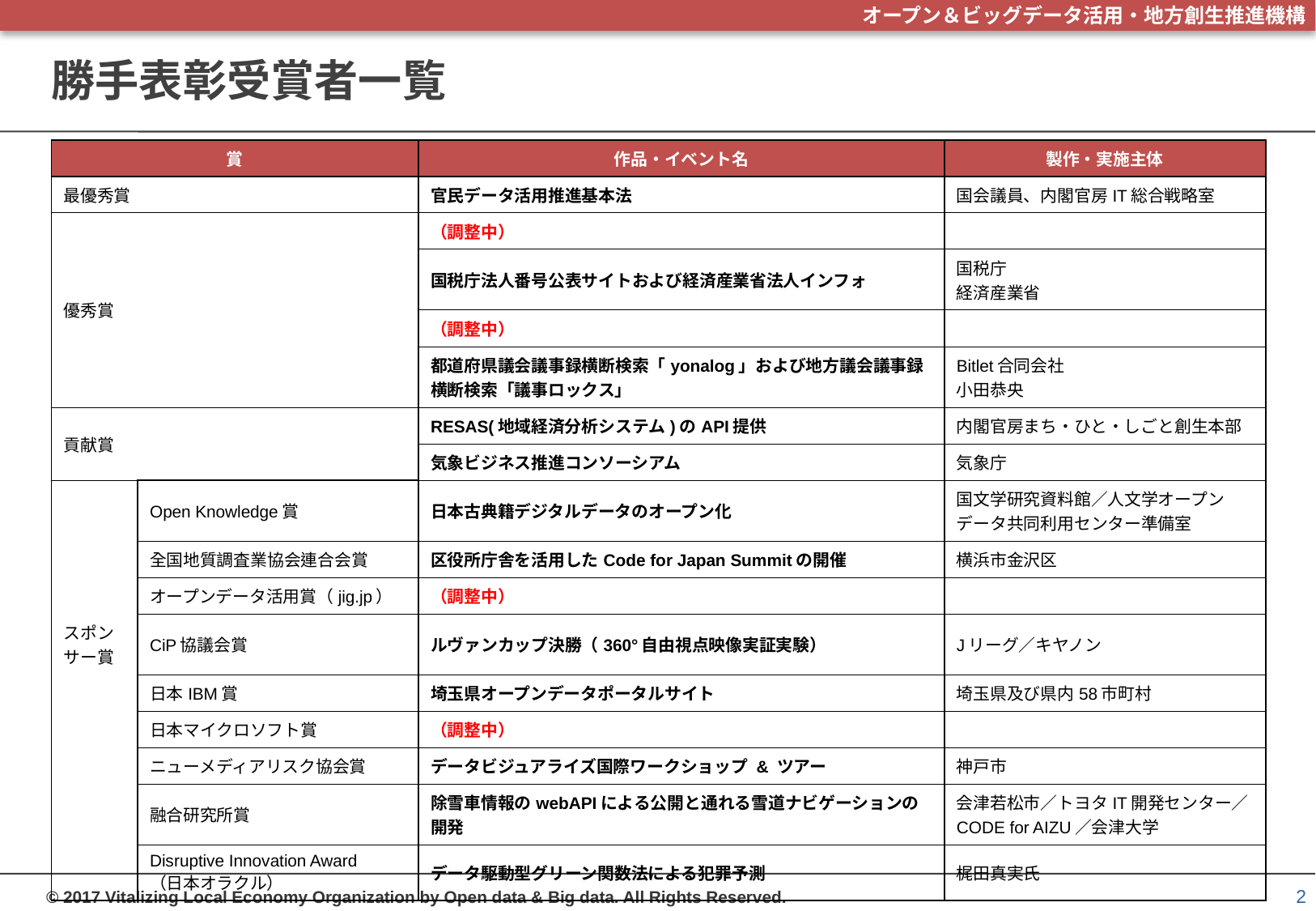

# 勝手表彰受賞者一覧
| 賞 |  | 作品・イベント名 | 製作・実施主体 |
| --- | --- | --- | --- |
| 最優秀賞 |  | 官民データ活用推進基本法 | 国会議員、内閣官房IT総合戦略室 |
| 優秀賞 |  | （調整中） |  |
|  |  | 国税庁法人番号公表サイトおよび経済産業省法人インフォ | 国税庁 経済産業省 |
|  |  | （調整中） |  |
|  |  | 都道府県議会議事録横断検索「yonalog」および地方議会議事録横断検索「議事ロックス」 | Bitlet合同会社 小田恭央 |
| 貢献賞 |  | RESAS(地域経済分析システム)のAPI提供 | 内閣官房まち・ひと・しごと創生本部 |
|  |  | 気象ビジネス推進コンソーシアム | 気象庁 |
|  | Open Knowledge賞 | 日本古典籍デジタルデータのオープン化 | 国文学研究資料館／人文学オープンデータ共同利用センター準備室 |
|  | 全国地質調査業協会連合会賞 | 区役所庁舎を活用したCode for Japan Summitの開催 | 横浜市金沢区 |
|  | オープンデータ活用賞（jig.jp） | （調整中） |  |
| スポンサー賞 | CiP協議会賞 | ルヴァンカップ決勝（360°自由視点映像実証実験） | Jリーグ／キヤノン |
|  | 日本IBM賞 | 埼玉県オープンデータポータルサイト | 埼玉県及び県内58市町村 |
|  | 日本マイクロソフト賞 | （調整中） |  |
|  | ニューメディアリスク協会賞 | データビジュアライズ国際ワークショップ & ツアー | 神戸市 |
|  | 融合研究所賞 | 除雪車情報のwebAPIによる公開と通れる雪道ナビゲーションの開発 | 会津若松市／トヨタIT開発センター／CODE for AIZU／会津大学 |
|  | Disruptive Innovation Award （日本オラクル） | データ駆動型グリーン関数法による犯罪予測 | 梶田真実氏 |
2